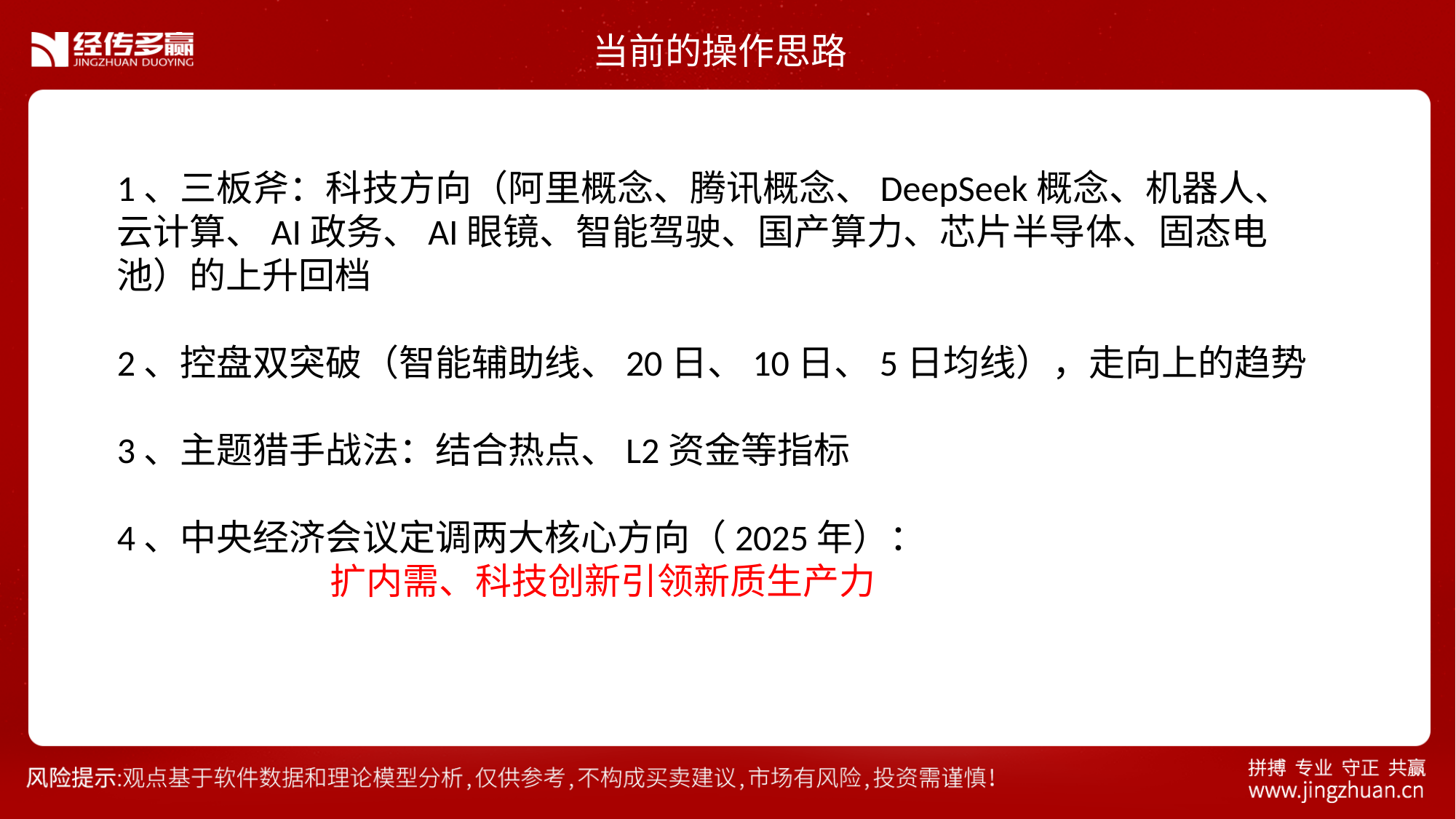

当前的操作思路
1、三板斧：科技方向（阿里概念、腾讯概念、DeepSeek概念、机器人、云计算、AI政务、AI眼镜、智能驾驶、国产算力、芯片半导体、固态电池）的上升回档

2、控盘双突破（智能辅助线、20日、10日、5日均线），走向上的趋势

3、主题猎手战法：结合热点、L2资金等指标

4、中央经济会议定调两大核心方向（2025年）：
                         扩内需、科技创新引领新质生产力